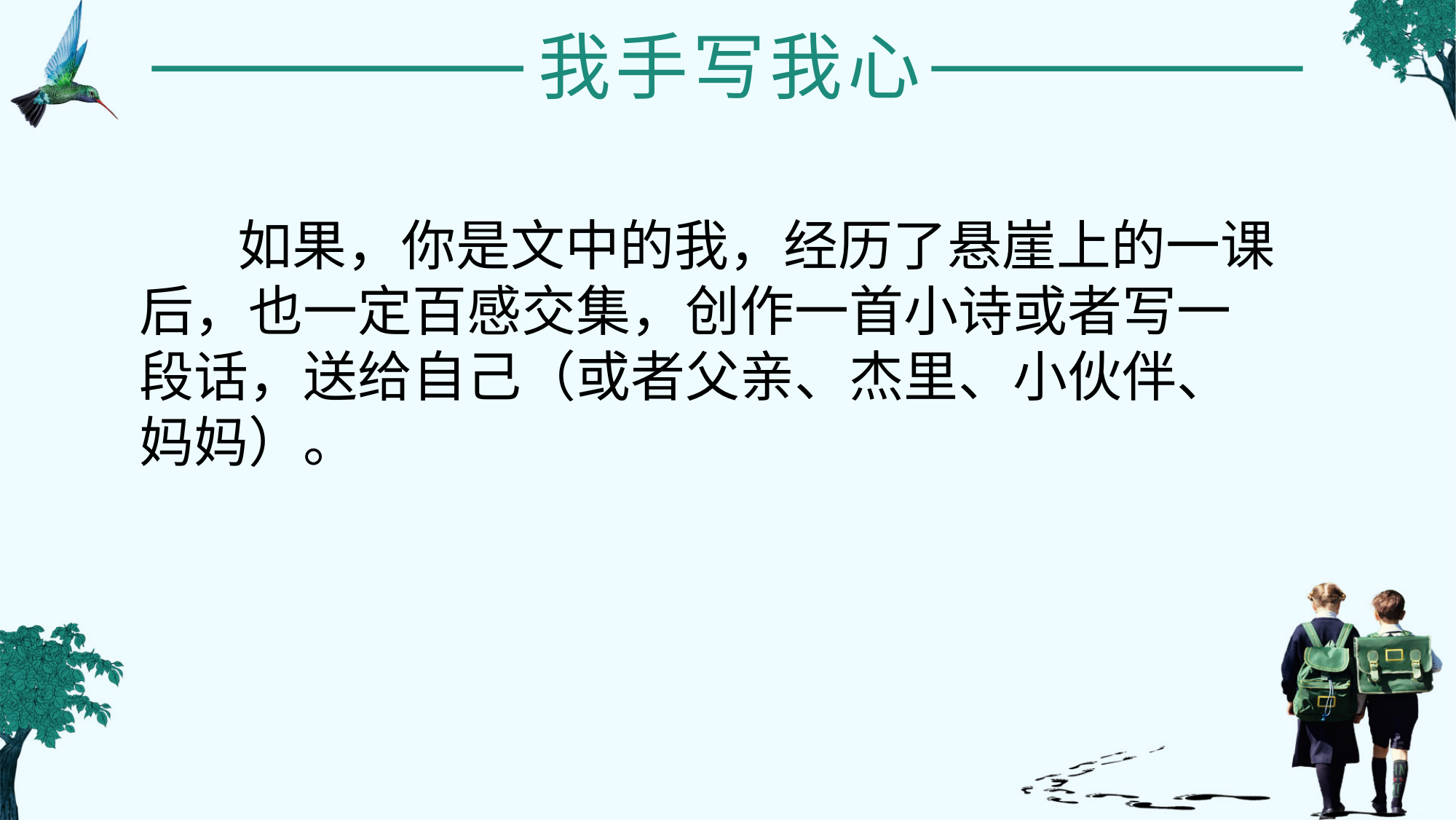

我手写我心

       如果，你是文中的我，经历了悬崖上的一课后，也一定百感交集，创作一首小诗或者写一段话，送给自己（或者父亲、杰里、小伙伴、妈妈）。